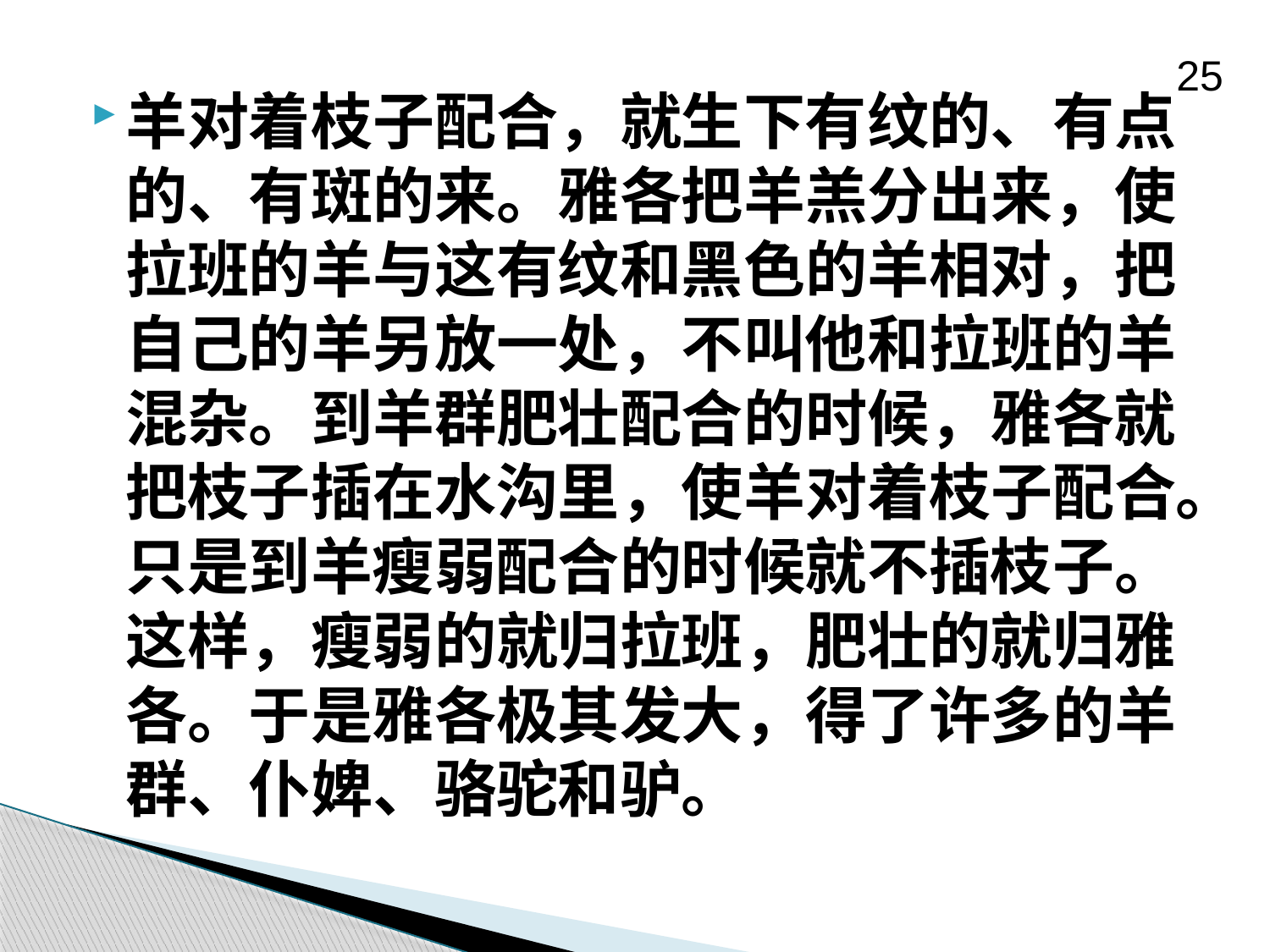

25
羊对着枝子配合，就生下有纹的、有点的、有斑的来。雅各把羊羔分出来，使拉班的羊与这有纹和黑色的羊相对，把自己的羊另放一处，不叫他和拉班的羊混杂。到羊群肥壮配合的时候，雅各就把枝子插在水沟里，使羊对着枝子配合。只是到羊瘦弱配合的时候就不插枝子。这样，瘦弱的就归拉班，肥壮的就归雅各。于是雅各极其发大，得了许多的羊群、仆婢、骆驼和驴。